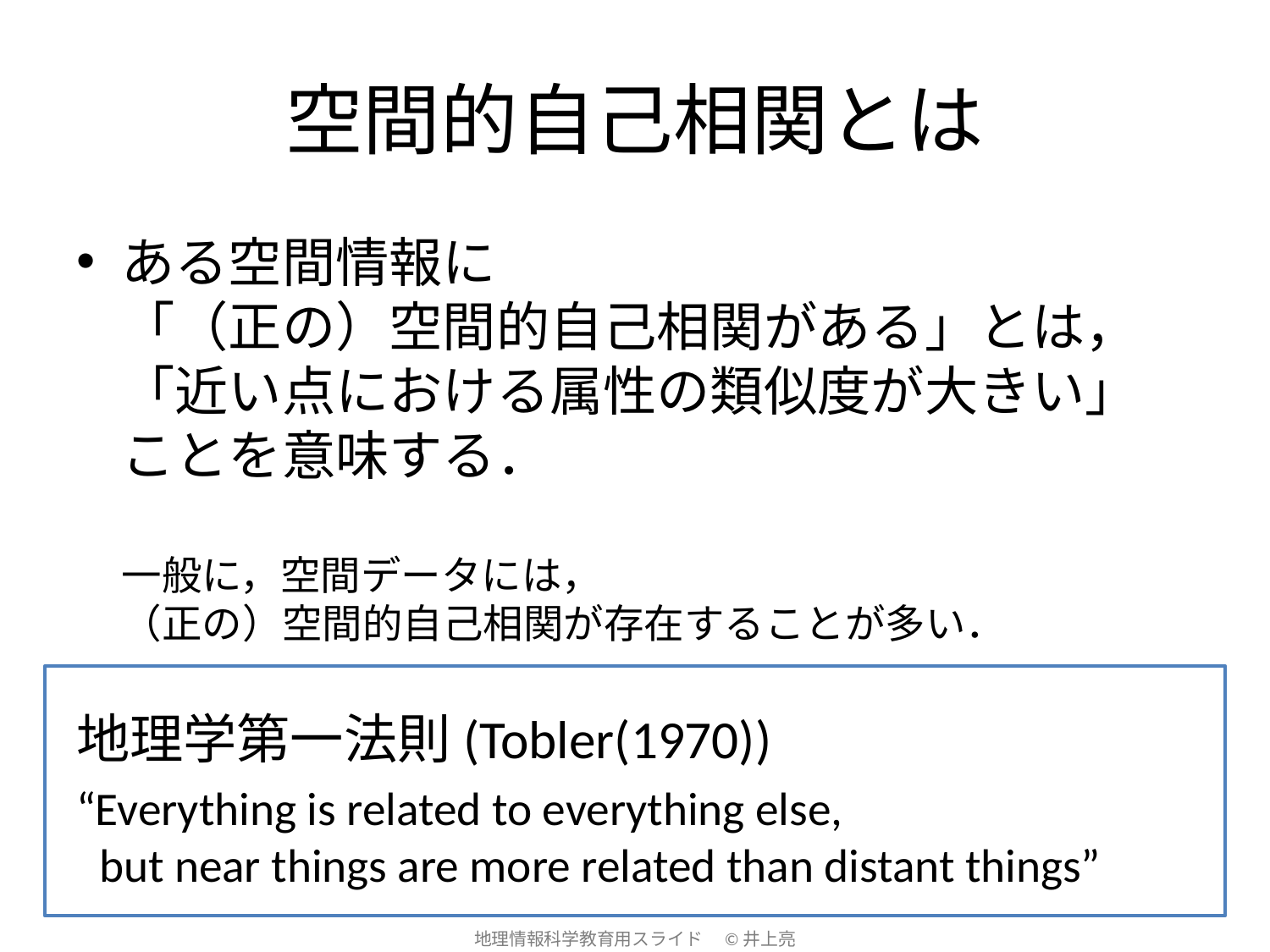

# 空間的自己相関とは
ある空間情報に
「（正の）空間的自己相関がある」とは，
「近い点における属性の類似度が大きい」
ことを意味する．
一般に，空間データには，
（正の）空間的自己相関が存在することが多い．
地理学第一法則(Tobler(1970))
“Everything is related to everything else,
but near things are more related than distant things”